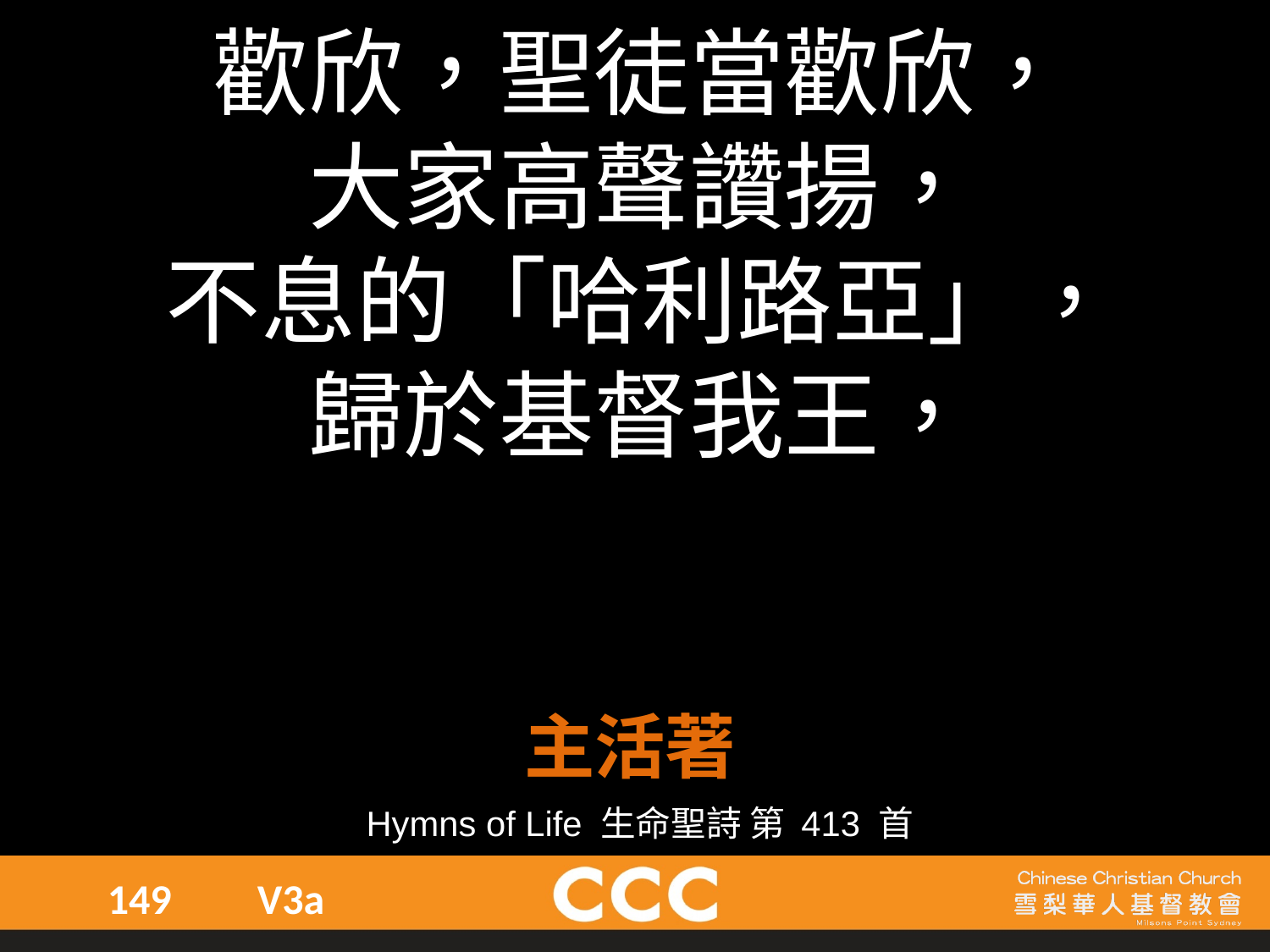

歡欣，聖徒當歡欣，
大家高聲讚揚，
不息的「哈利路亞」，
歸於基督我王，
主活著
Hymns of Life 生命聖詩 第 413 首
149
V3a